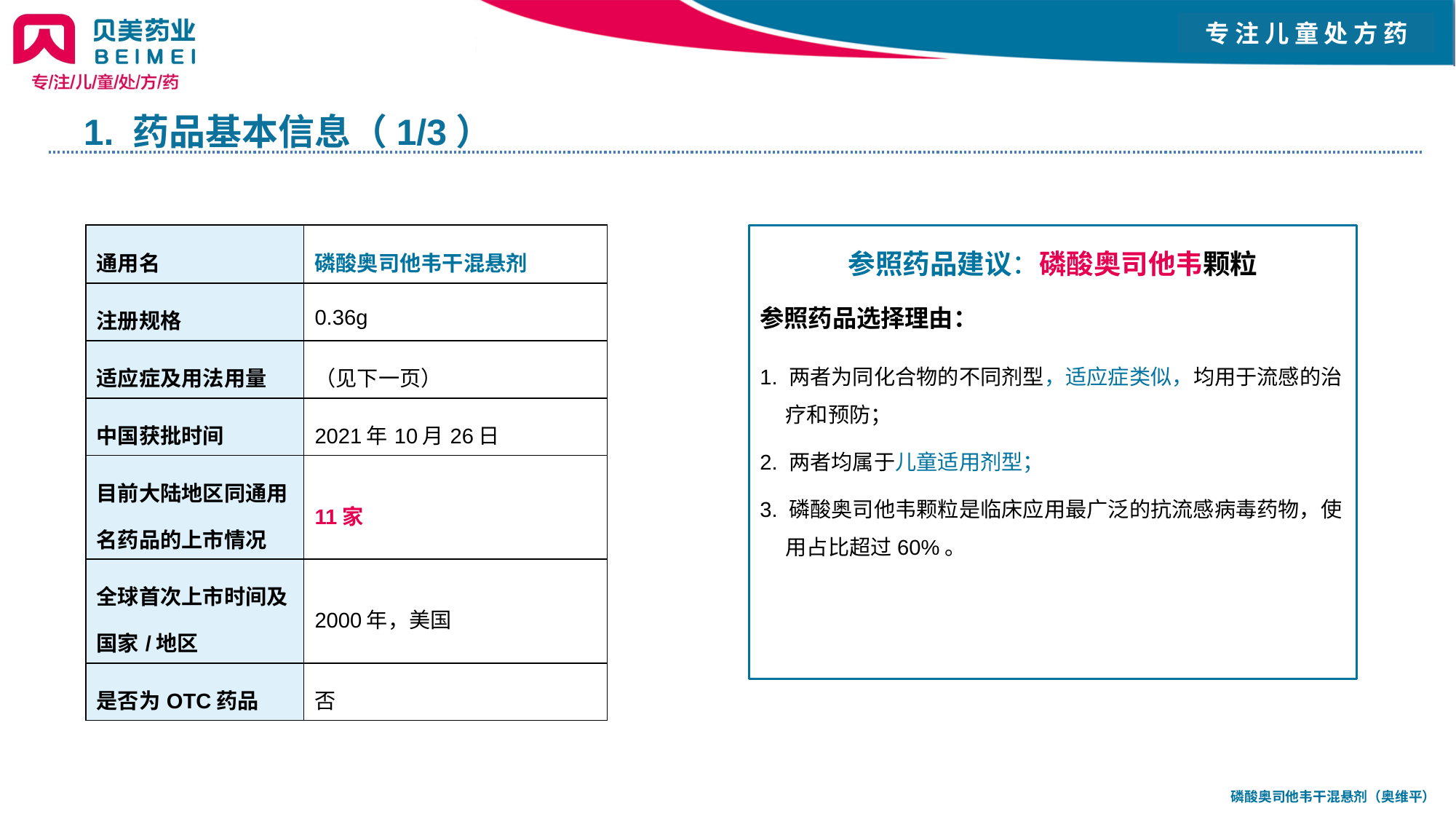

# 1. 药品基本信息（1/3）
| 通用名 | 磷酸奥司他韦干混悬剂 |
| --- | --- |
| 注册规格 | 0.36g |
| 适应症及用法用量 | （见下一页） |
| 中国获批时间 | 2021年10月26日 |
| 目前大陆地区同通用名药品的上市情况 | 11家 |
| 全球首次上市时间及国家/地区 | 2000年，美国 |
| 是否为OTC药品 | 否 |
参照药品建议：磷酸奥司他韦颗粒
参照药品选择理由：
1. 两者为同化合物的不同剂型，适应症类似，均用于流感的治疗和预防；
2. 两者均属于儿童适用剂型；
3. 磷酸奥司他韦颗粒是临床应用最广泛的抗流感病毒药物，使用占比超过60%。

磷酸奥司他韦干混悬剂（奥维平）